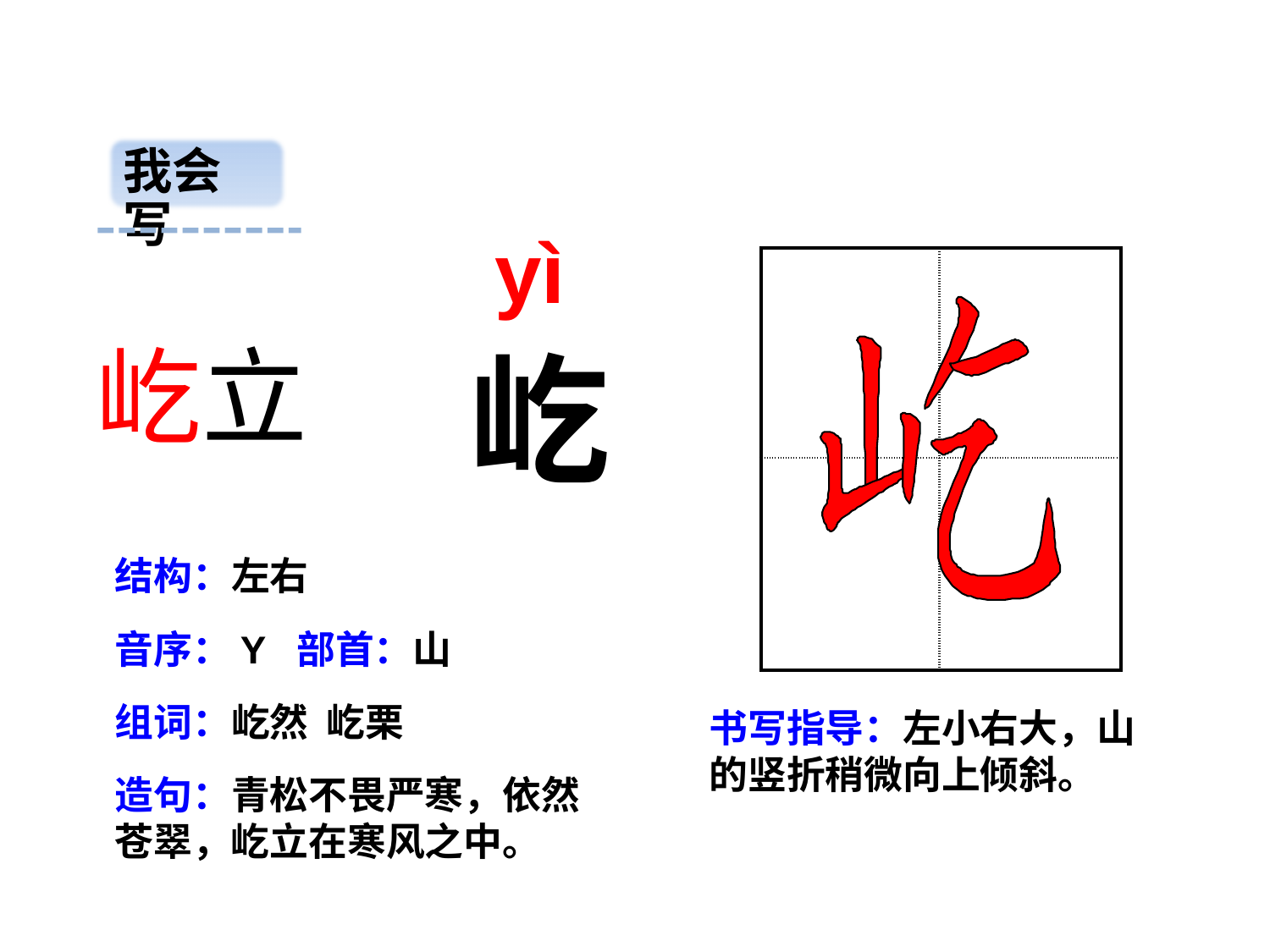

我会写

yì
|  |  |
| --- | --- |
|  |  |

屹立
屹

结构：左右
音序：Y  部首：山
组词：屹然  屹栗
书写指导：左小右大，山的竖折稍微向上倾斜。
造句：青松不畏严寒，依然苍翠，屹立在寒风之中。